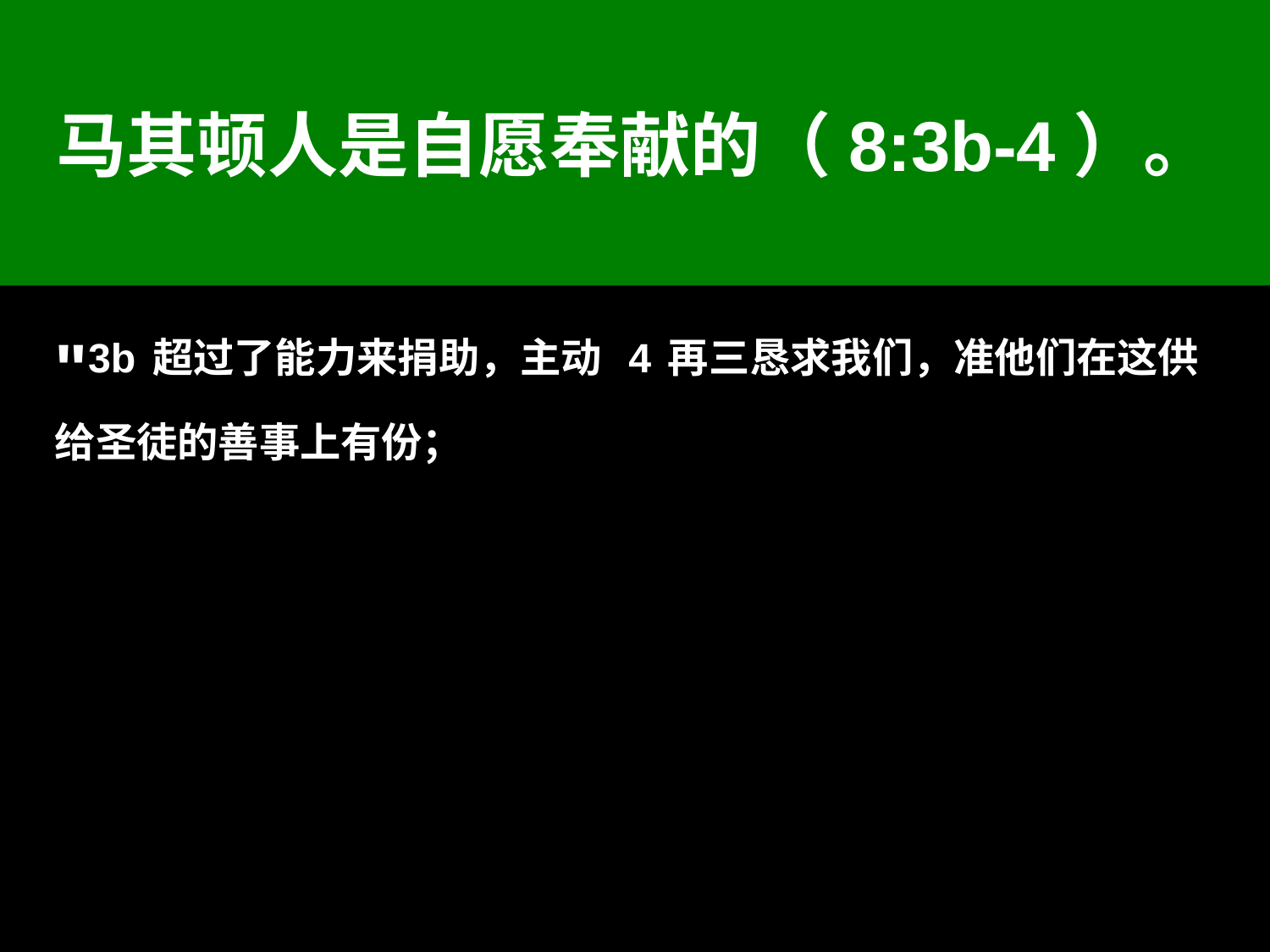

# 马其顿人是自愿奉献的（8:3b-4）。
"3b超过了能力来捐助，主动 4再三恳求我们，准他们在这供给圣徒的善事上有份；